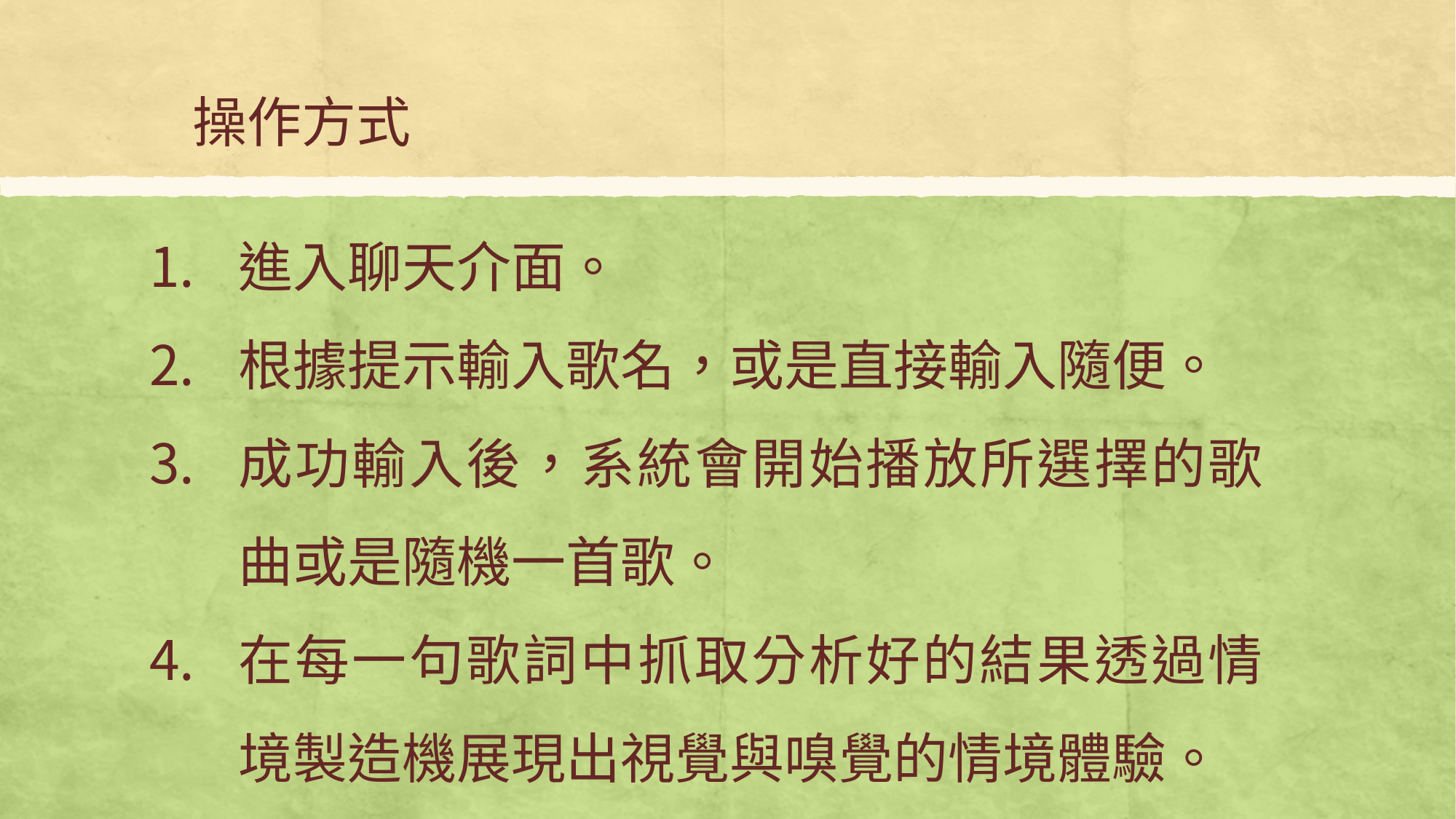

# 操作方式
進入聊天介面。
根據提示輸入歌名，或是直接輸入隨便。
成功輸入後，系統會開始播放所選擇的歌曲或是隨機一首歌。
在每一句歌詞中抓取分析好的結果透過情境製造機展現出視覺與嗅覺的情境體驗。